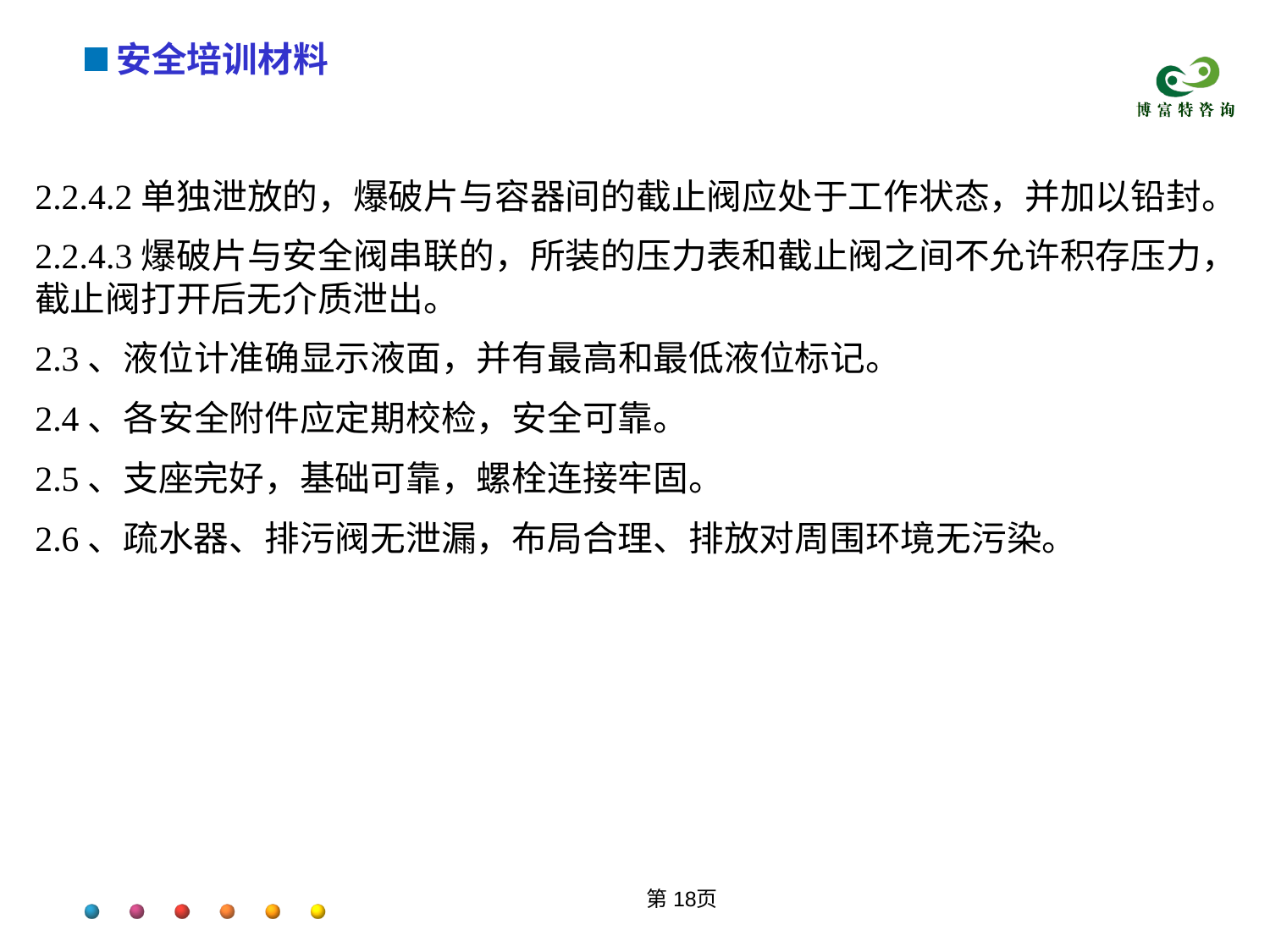

2.2.4.2单独泄放的，爆破片与容器间的截止阀应处于工作状态，并加以铅封。
2.2.4.3爆破片与安全阀串联的，所装的压力表和截止阀之间不允许积存压力，截止阀打开后无介质泄出。
2.3、液位计准确显示液面，并有最高和最低液位标记。
2.4、各安全附件应定期校检，安全可靠。
2.5、支座完好，基础可靠，螺栓连接牢固。
2.6、疏水器、排污阀无泄漏，布局合理、排放对周围环境无污染。